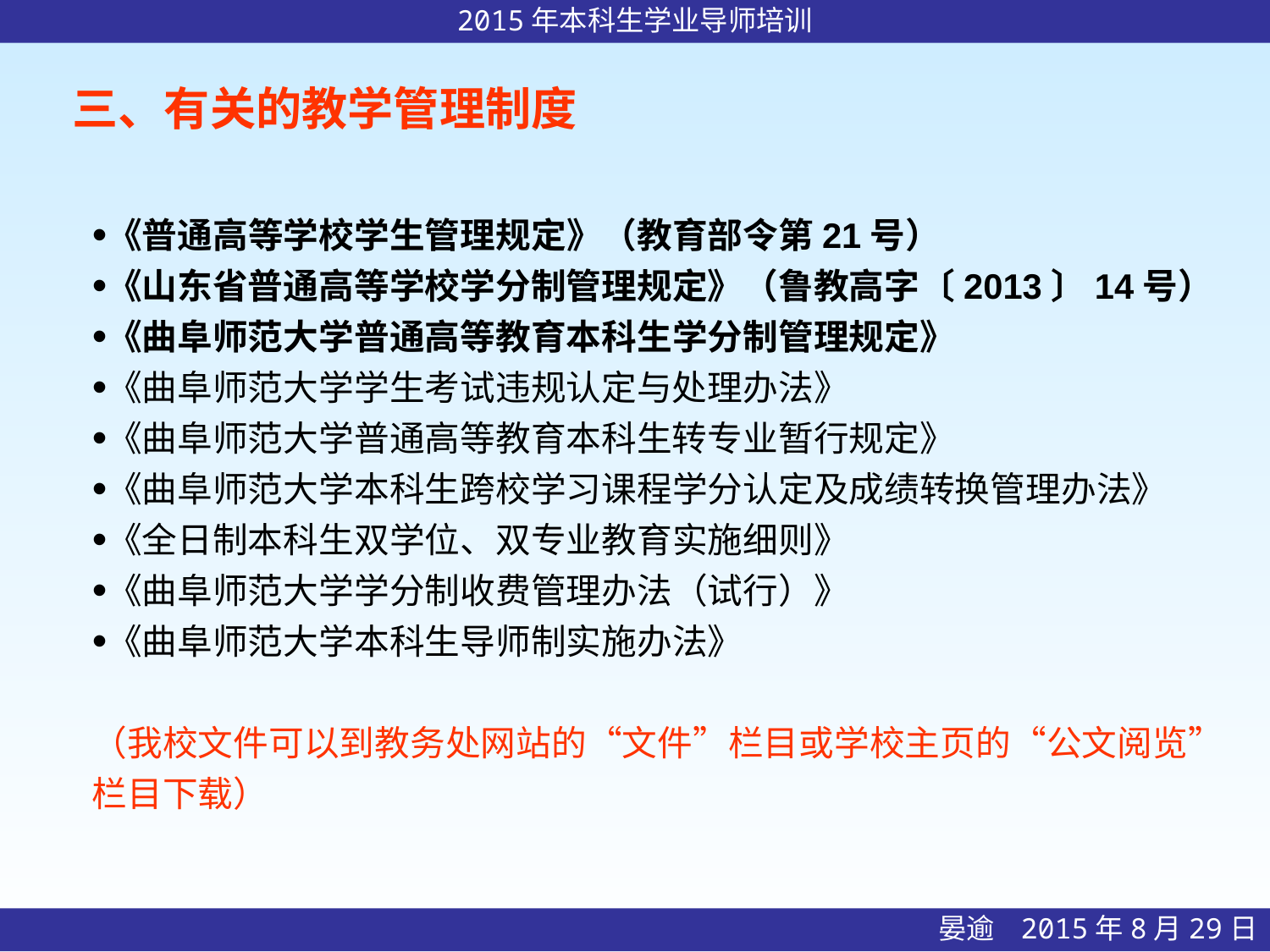

# 三、有关的教学管理制度
《普通高等学校学生管理规定》（教育部令第21号）
《山东省普通高等学校学分制管理规定》（鲁教高字〔2013〕14号）
《曲阜师范大学普通高等教育本科生学分制管理规定》
《曲阜师范大学学生考试违规认定与处理办法》
《曲阜师范大学普通高等教育本科生转专业暂行规定》
《曲阜师范大学本科生跨校学习课程学分认定及成绩转换管理办法》
《全日制本科生双学位、双专业教育实施细则》
《曲阜师范大学学分制收费管理办法（试行）》
《曲阜师范大学本科生导师制实施办法》

（我校文件可以到教务处网站的“文件”栏目或学校主页的“公文阅览”栏目下载）